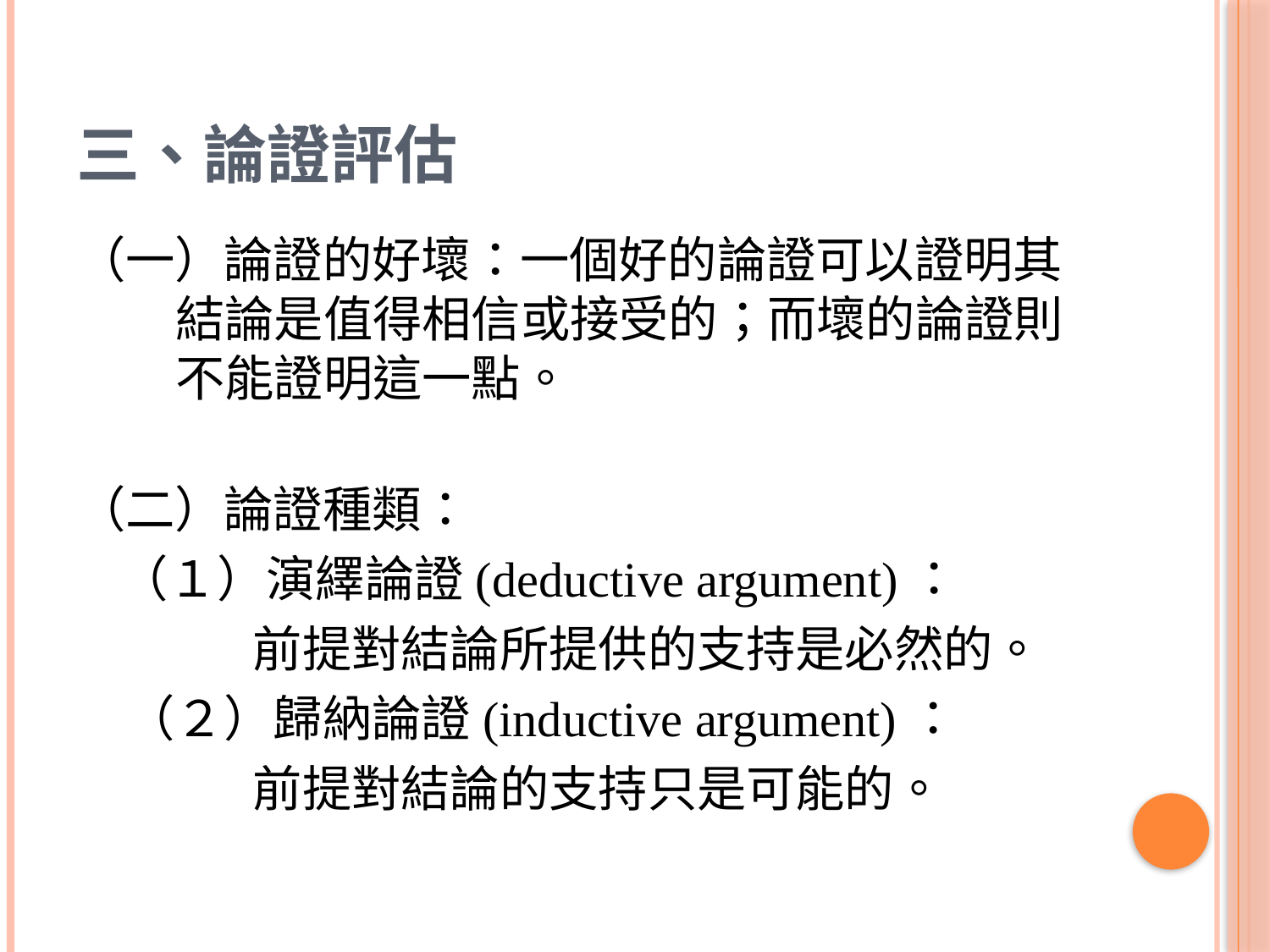

# 三、論證評估
（一）論證的好壞：一個好的論證可以證明其結論是值得相信或接受的；而壞的論證則不能證明這一點。

（二）論證種類：
　（１）演繹論證(deductive argument)：
               前提對結論所提供的支持是必然的。
　（２）歸納論證(inductive argument)：
               前提對結論的支持只是可能的。